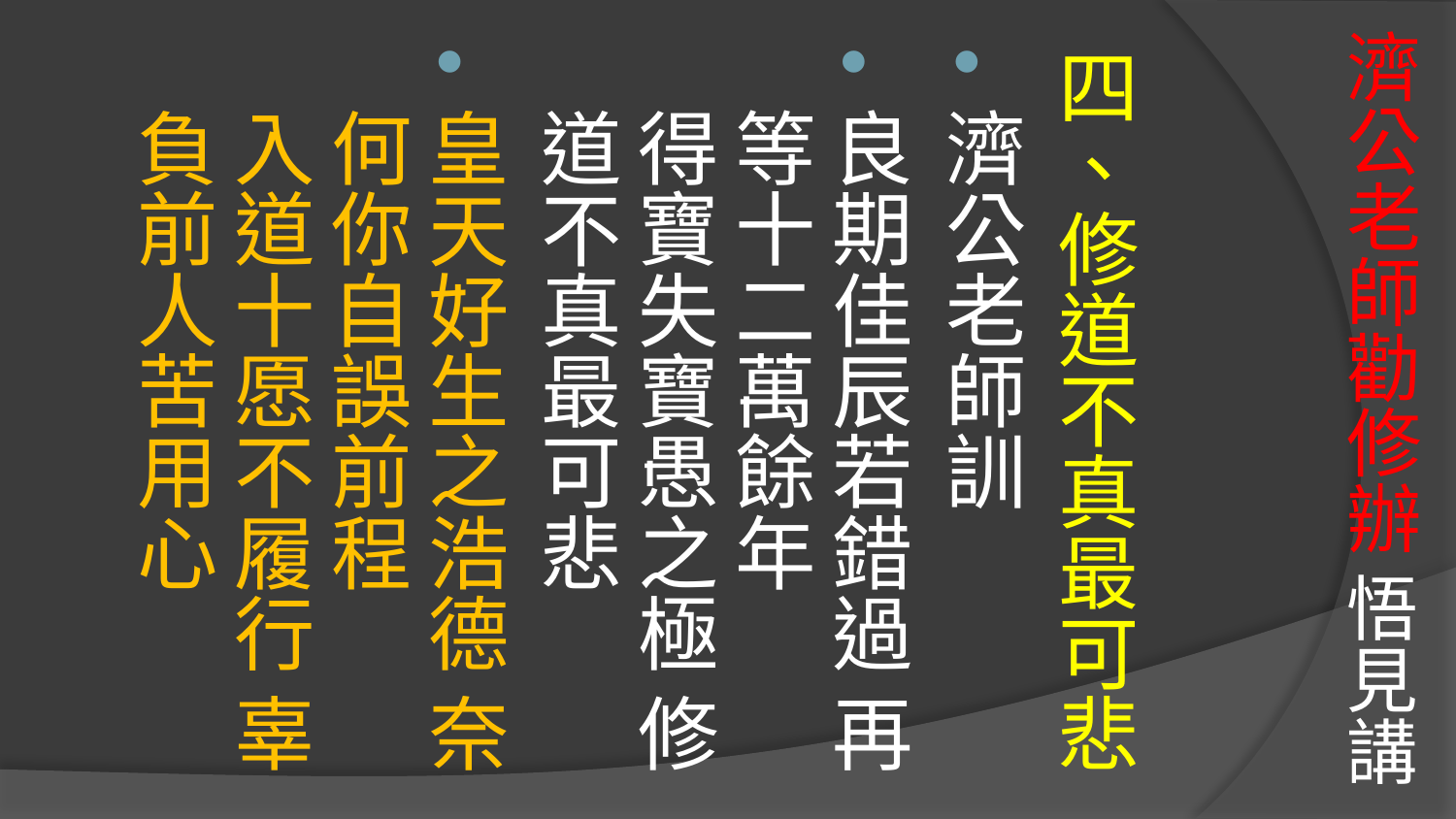

# 濟公老師勸修辦 悟見講
四、修道不真最可悲
濟公老師訓
良期佳辰若錯過 再等十二萬餘年
得寶失寶愚之極 修道不真最可悲
皇天好生之浩德 奈何你自誤前程
入道十愿不履行 辜負前人苦用心